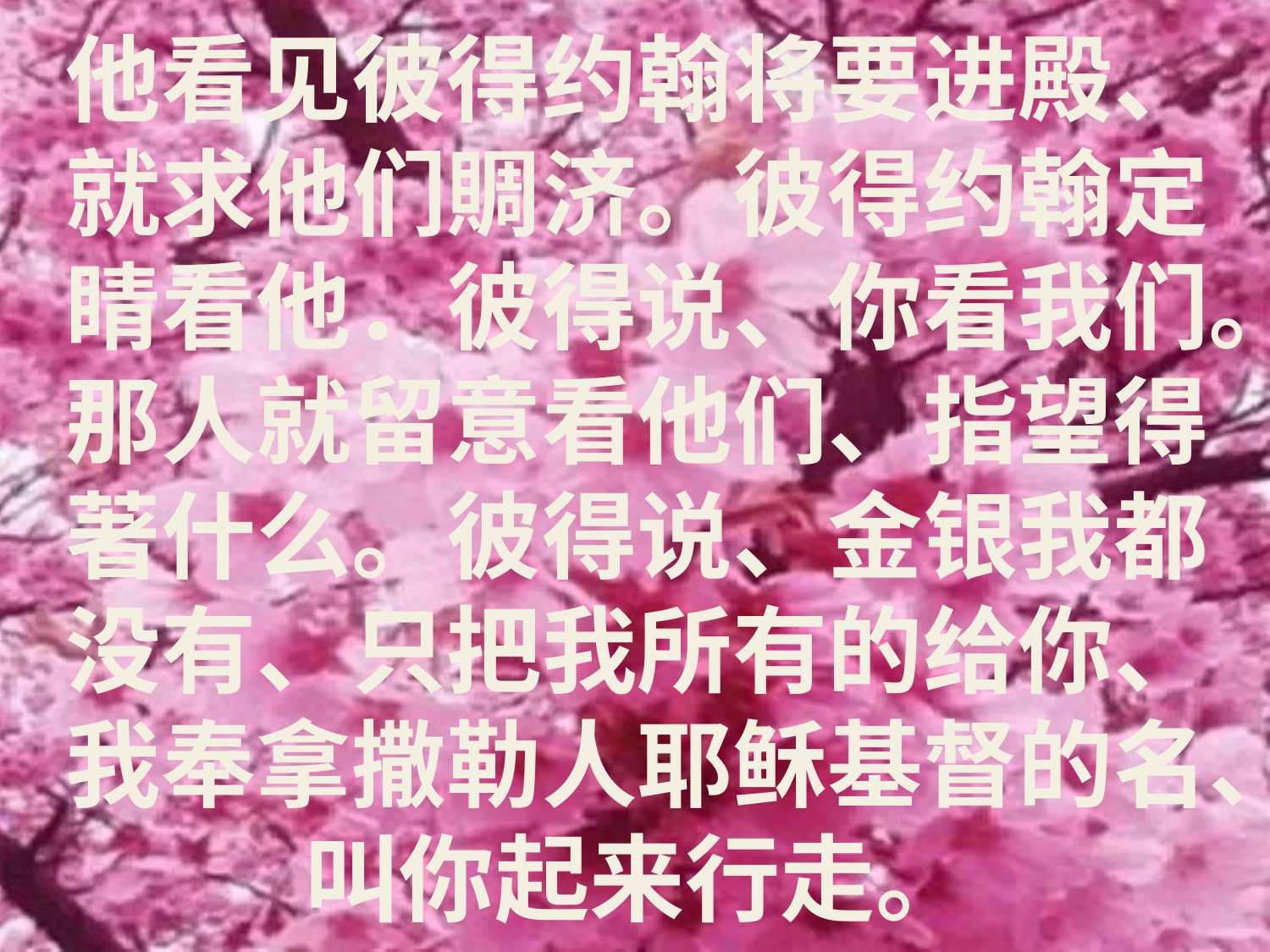

# 他看见彼得约翰将要进殿、就求他们賙济。彼得约翰定睛看他．彼得说、你看我们。那人就留意看他们、指望得著什么。彼得说、金银我都没有、只把我所有的给你、我奉拿撒勒人耶稣基督的名、叫你起来行走。